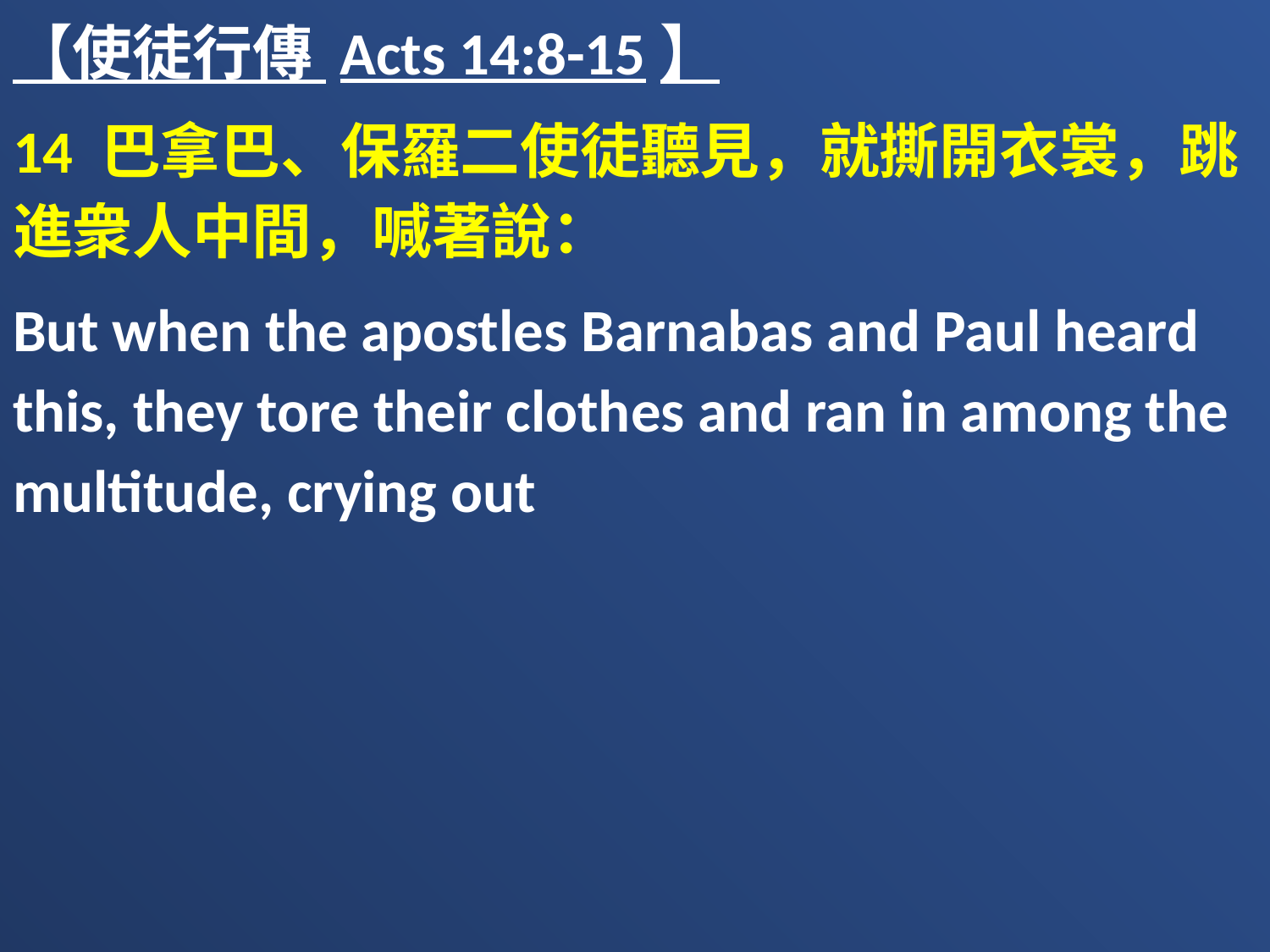

【使徒行傳 Acts 14:8-15】
14 巴拿巴、保羅二使徒聽見，就撕開衣裳，跳進衆人中間，喊著說：
But when the apostles Barnabas and Paul heard this, they tore their clothes and ran in among the multitude, crying out